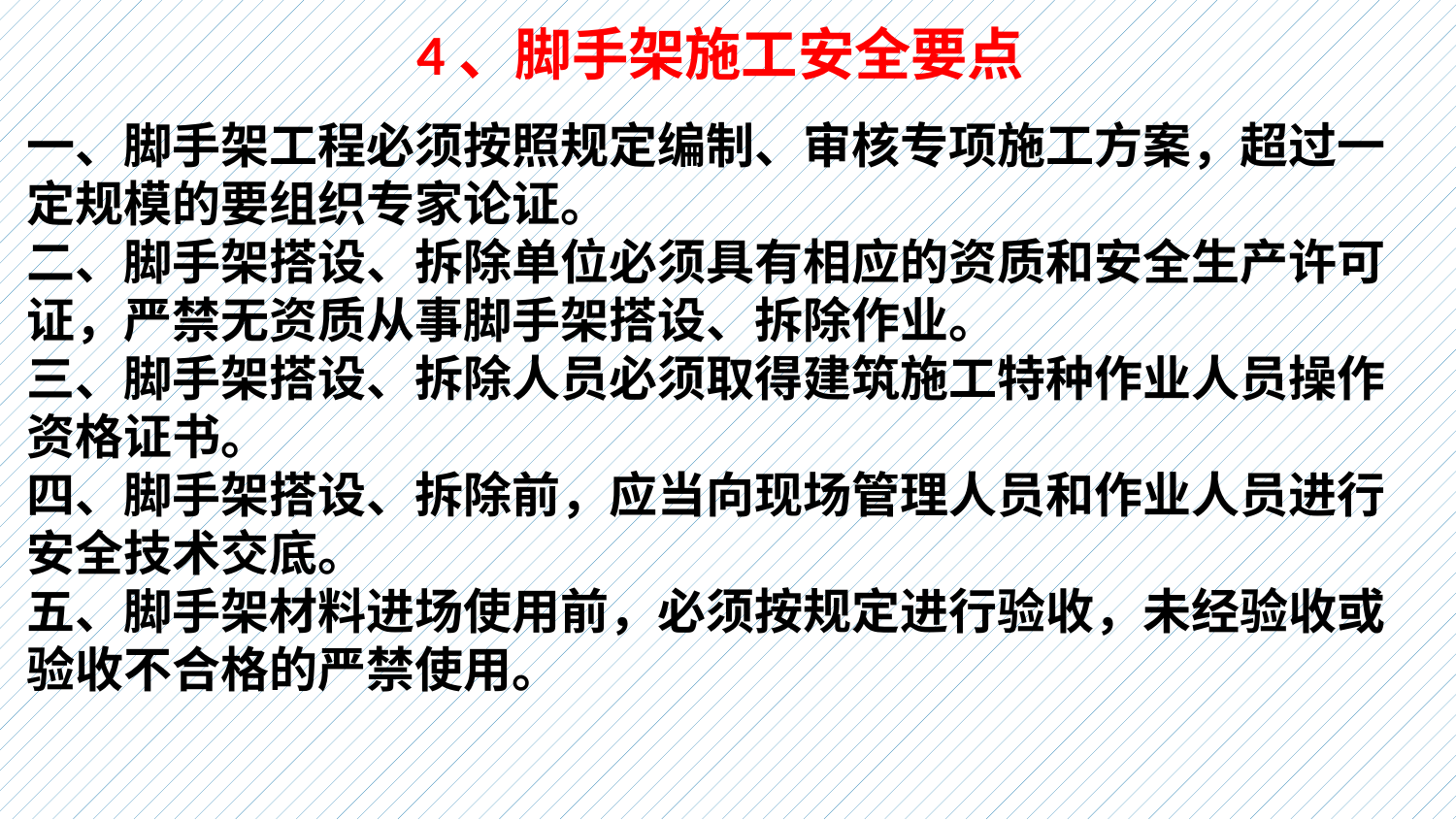

4、脚手架施工安全要点

一、脚手架工程必须按照规定编制、审核专项施工方案，超过一定规模的要组织专家论证。
二、脚手架搭设、拆除单位必须具有相应的资质和安全生产许可证，严禁无资质从事脚手架搭设、拆除作业。
三、脚手架搭设、拆除人员必须取得建筑施工特种作业人员操作资格证书。
四、脚手架搭设、拆除前，应当向现场管理人员和作业人员进行安全技术交底。
五、脚手架材料进场使用前，必须按规定进行验收，未经验收或验收不合格的严禁使用。